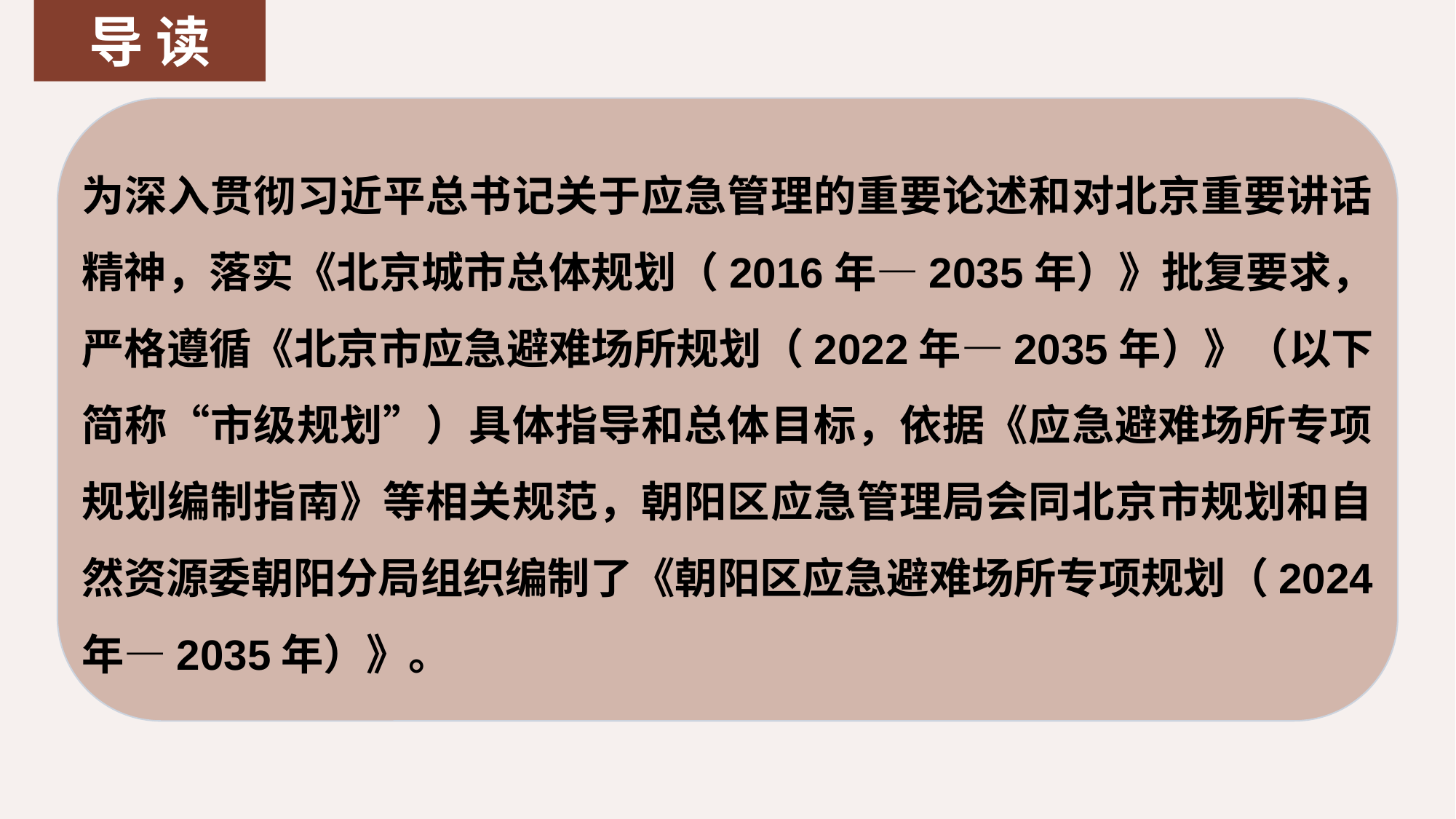

导 读

为深入贯彻习近平总书记关于应急管理的重要论述和对北京重要讲话精神，落实《北京城市总体规划（2016年—2035年）》批复要求，严格遵循《北京市应急避难场所规划（2022年—2035年）》（以下简称“市级规划”）具体指导和总体目标，依据《应急避难场所专项规划编制指南》等相关规范，朝阳区应急管理局会同北京市规划和自然资源委朝阳分局组织编制了《朝阳区应急避难场所专项规划（2024年—2035年）》。